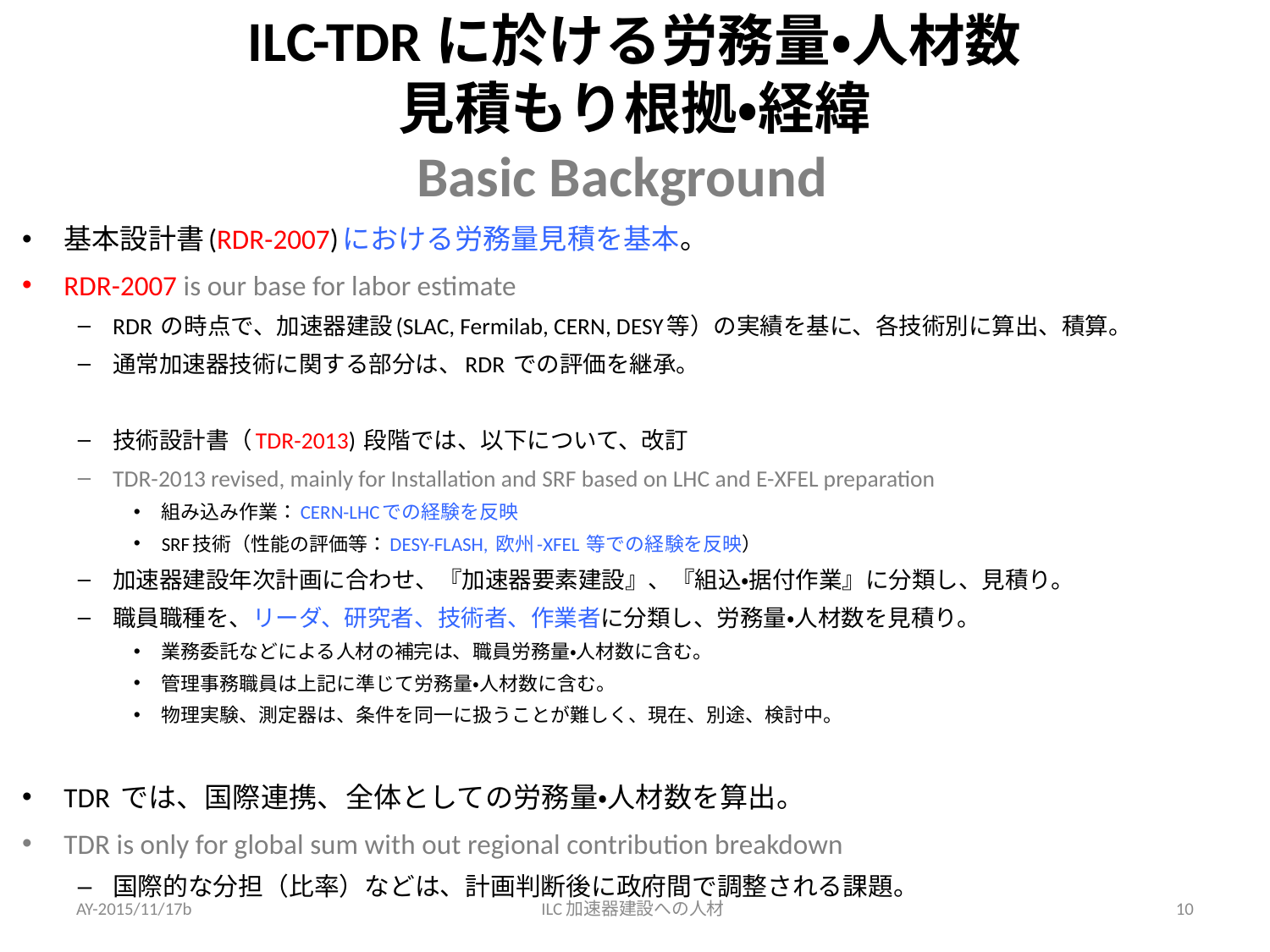

# ILC-TDRに於ける労務量・人材数 見積もり根拠・経緯 Basic Background
基本設計書(RDR-2007)における労務量見積を基本。
RDR-2007 is our base for labor estimate
RDR の時点で、加速器建設(SLAC, Fermilab, CERN, DESY等）の実績を基に、各技術別に算出、積算。
通常加速器技術に関する部分は、RDR での評価を継承。

技術設計書（TDR-2013) 段階では、以下について、改訂
TDR-2013 revised, mainly for Installation and SRF based on LHC and E-XFEL preparation
組み込み作業：CERN-LHCでの経験を反映
SRF技術（性能の評価等：DESY-FLASH, 欧州-XFEL 等での経験を反映）
加速器建設年次計画に合わせ、『加速器要素建設』、『組込・据付作業』に分類し、見積り。
職員職種を、リーダ、研究者、技術者、作業者に分類し、労務量・人材数を見積り。
業務委託などによる人材の補完は、職員労務量・人材数に含む。
管理事務職員は上記に準じて労務量・人材数に含む。
物理実験、測定器は、条件を同一に扱うことが難しく、現在、別途、検討中。

TDR では、国際連携、全体としての労務量・人材数を算出。
TDR is only for global sum with out regional contribution breakdown
国際的な分担（比率）などは、計画判断後に政府間で調整される課題。

AY-2015/11/17b
ILC加速器建設への人材
10